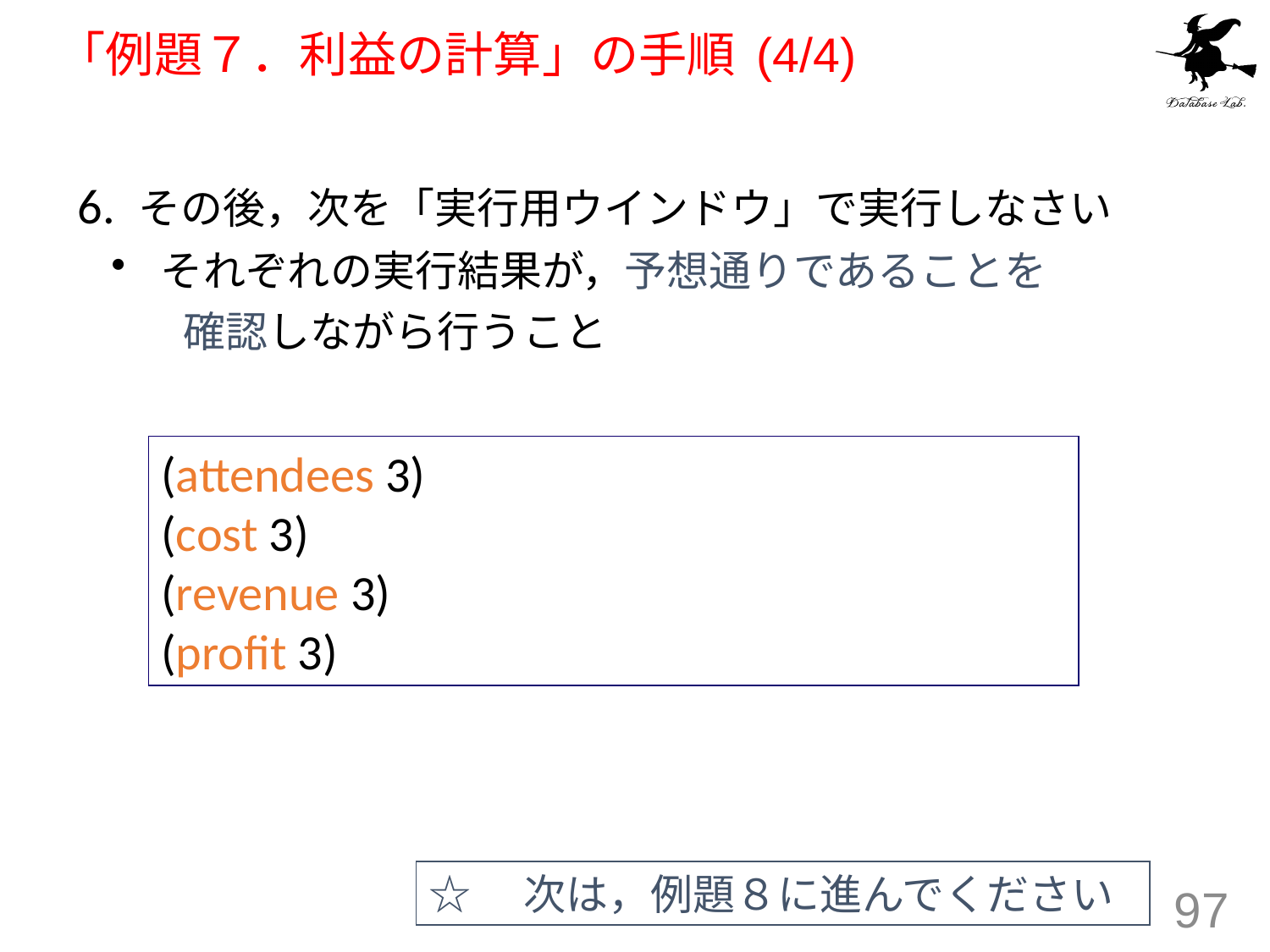

# 「例題７．利益の計算」の手順 (4/4)
6. その後，次を「実行用ウインドウ」で実行しなさい
 それぞれの実行結果が，予想通りであることを
　確認しながら行うこと
(attendees 3)
(cost 3)
(revenue 3)
(profit 3)
☆　次は，例題８に進んでください
97